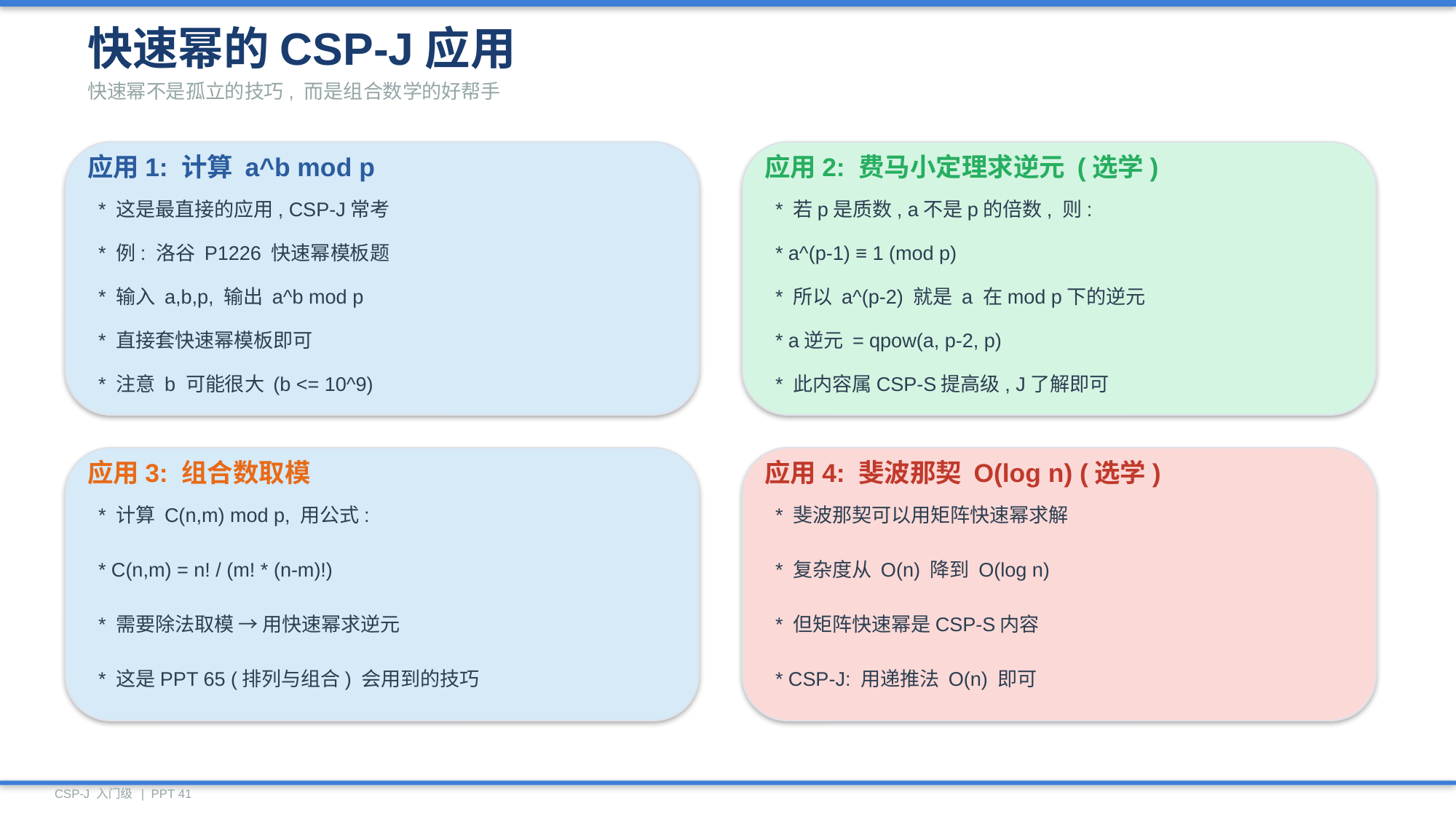

快速幂的CSP-J应用
快速幂不是孤立的技巧, 而是组合数学的好帮手

应用1: 计算 a^b mod p
应用2: 费马小定理求逆元 (选学)
* 这是最直接的应用, CSP-J常考
* 若p是质数, a不是p的倍数, 则:
* 例: 洛谷 P1226 快速幂模板题
* a^(p-1) ≡ 1 (mod p)
* 输入 a,b,p, 输出 a^b mod p
* 所以 a^(p-2) 就是 a 在mod p下的逆元
* 直接套快速幂模板即可
* a逆元 = qpow(a, p-2, p)
* 注意 b 可能很大 (b <= 10^9)
* 此内容属CSP-S提高级, J了解即可

应用3: 组合数取模
应用4: 斐波那契 O(log n) (选学)
* 计算 C(n,m) mod p, 用公式:
* 斐波那契可以用矩阵快速幂求解
* C(n,m) = n! / (m! * (n-m)!)
* 复杂度从 O(n) 降到 O(log n)
* 需要除法取模 → 用快速幂求逆元
* 但矩阵快速幂是CSP-S内容
* 这是PPT 65 (排列与组合) 会用到的技巧
* CSP-J: 用递推法 O(n) 即可

CSP-J 入门级  |  PPT 41